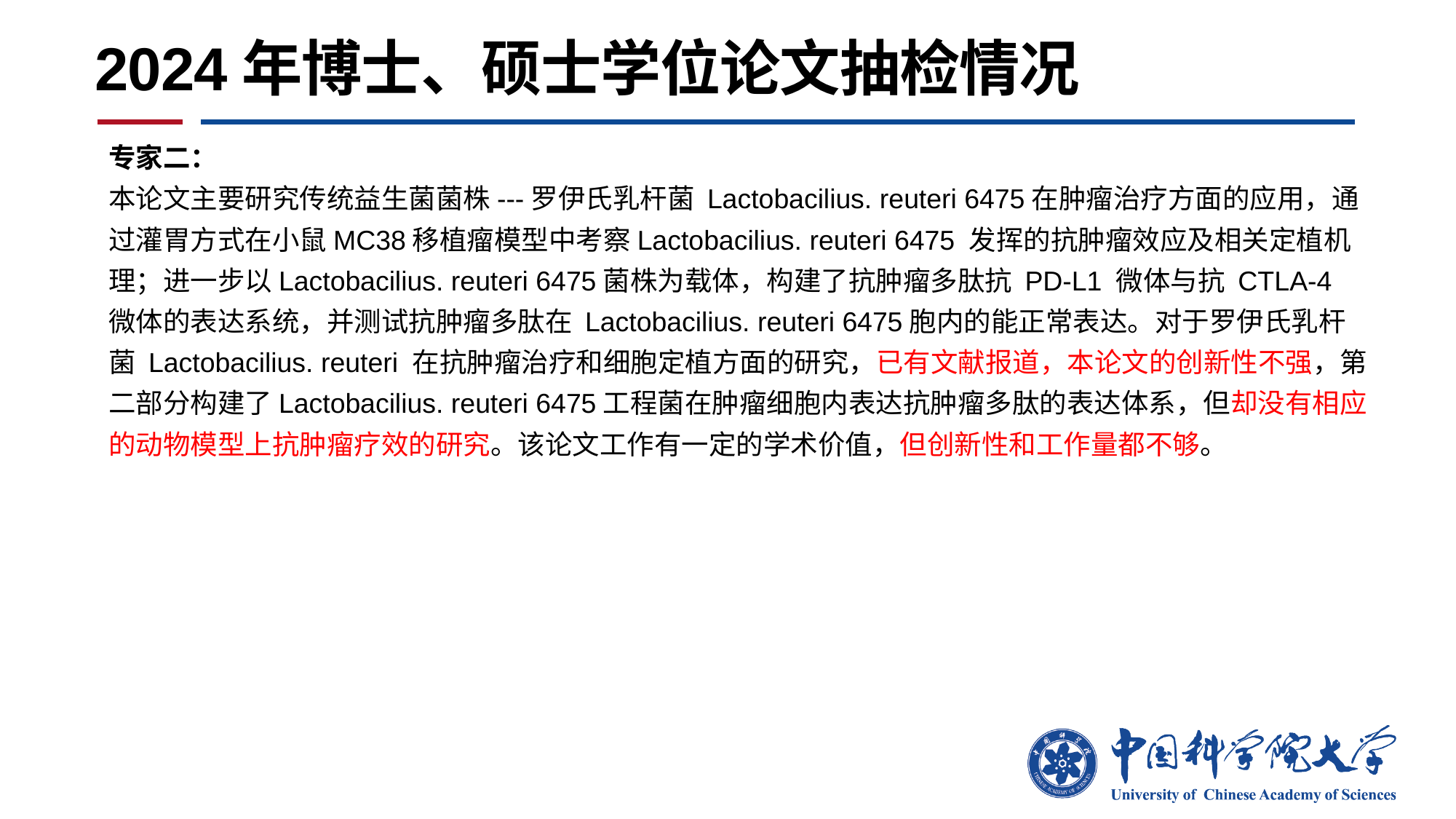

2024年博士、硕士学位论文抽检情况
专家二：
本论文主要研究传统益生菌菌株---罗伊氏乳杆菌 Lactobacilius. reuteri 6475在肿瘤治疗方面的应用，通过灌胃方式在小鼠MC38移植瘤模型中考察Lactobacilius. reuteri 6475 发挥的抗肿瘤效应及相关定植机理；进一步以Lactobacilius. reuteri 6475菌株为载体，构建了抗肿瘤多肽抗 PD-L1 微体与抗 CTLA-4 微体的表达系统，并测试抗肿瘤多肽在 Lactobacilius. reuteri 6475胞内的能正常表达。对于罗伊氏乳杆菌 Lactobacilius. reuteri 在抗肿瘤治疗和细胞定植方面的研究，已有文献报道，本论文的创新性不强，第二部分构建了Lactobacilius. reuteri 6475工程菌在肿瘤细胞内表达抗肿瘤多肽的表达体系，但却没有相应的动物模型上抗肿瘤疗效的研究。该论文工作有一定的学术价值，但创新性和工作量都不够。